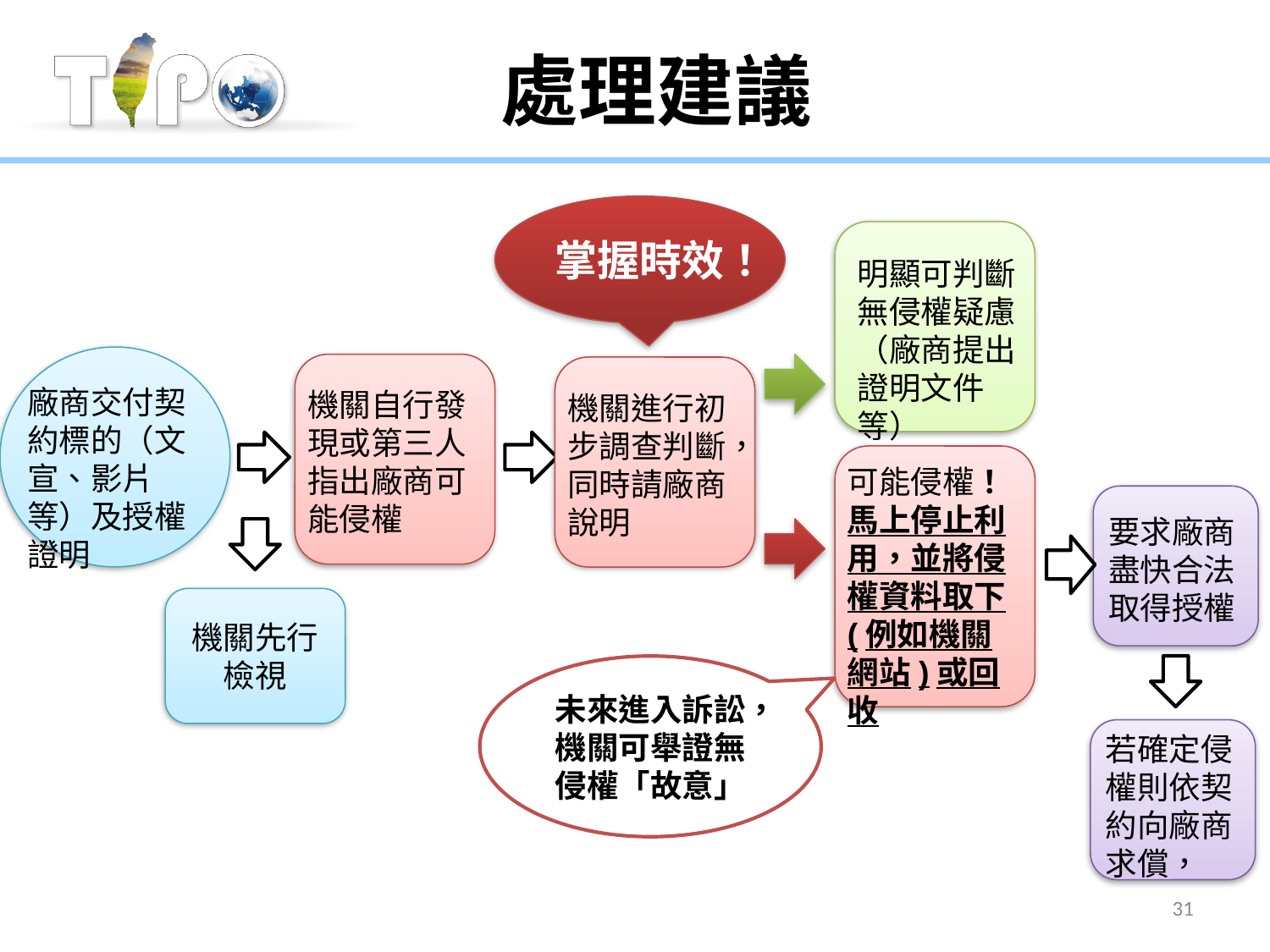

# 處理建議
掌握時效！

明顯可判斷無侵權疑慮
（廠商提出證明文件等）

廠商交付契約標的（文宣、影片等）及授權證明
機關自行發現或第三人指出廠商可能侵權
機關進行初步調查判斷，同時請廠商說明

可能侵權！
馬上停止利用，並將侵權資料取下(例如機關網站)或回收

要求廠商盡快合法取得授權

機關先行檢視
未來進入訴訟，機關可舉證無侵權「故意」

若確定侵權則依契約向廠商求償，
31